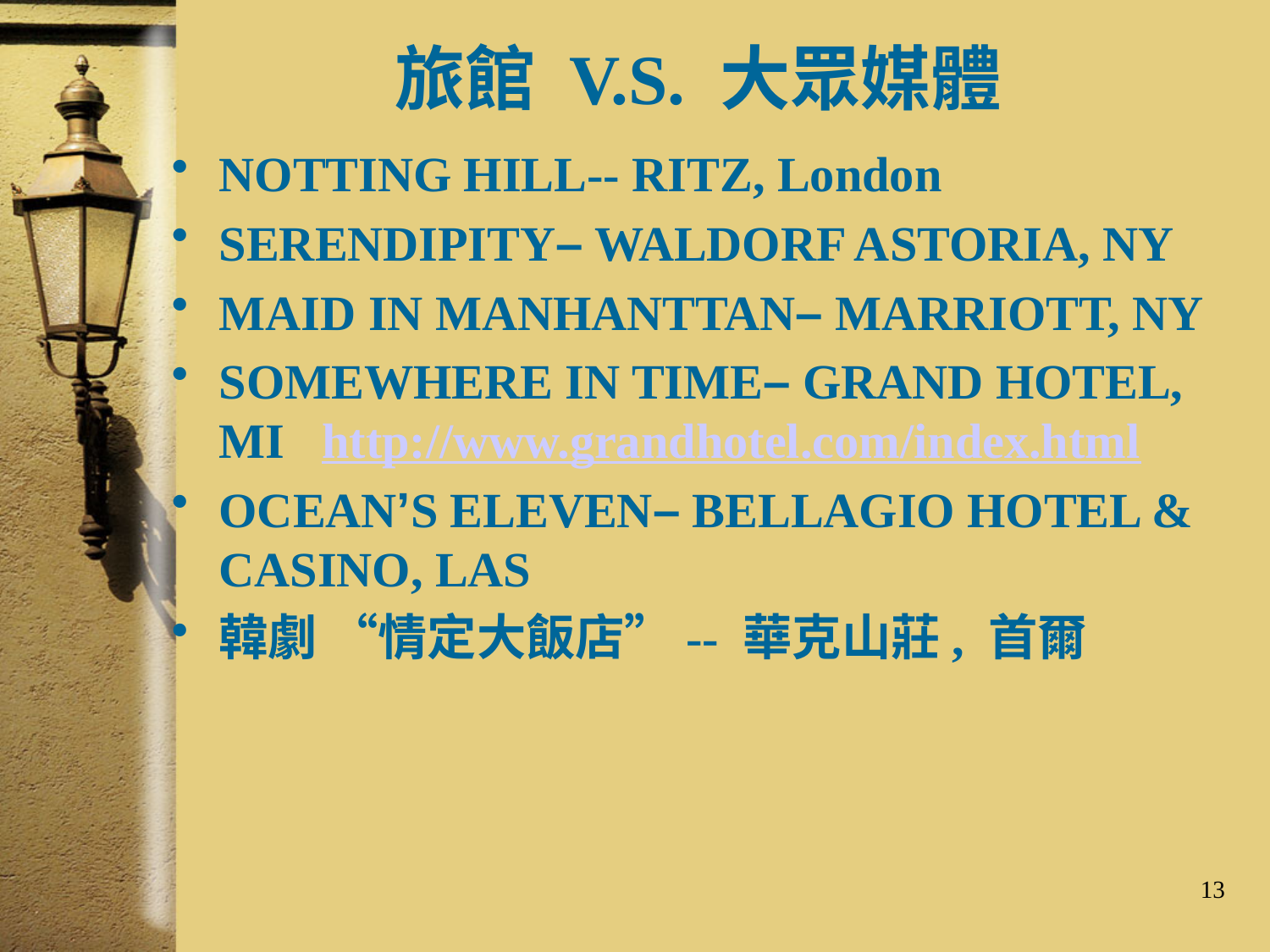

# 旅館 V.S. 大眾媒體
NOTTING HILL-- RITZ, London
SERENDIPITY– WALDORF ASTORIA, NY
MAID IN MANHANTTAN– MARRIOTT, NY
SOMEWHERE IN TIME– GRAND HOTEL, MI   http://www.grandhotel.com/index.html
OCEAN’S ELEVEN– BELLAGIO HOTEL & CASINO, LAS
韓劇 “情定大飯店”-- 華克山莊, 首爾
13